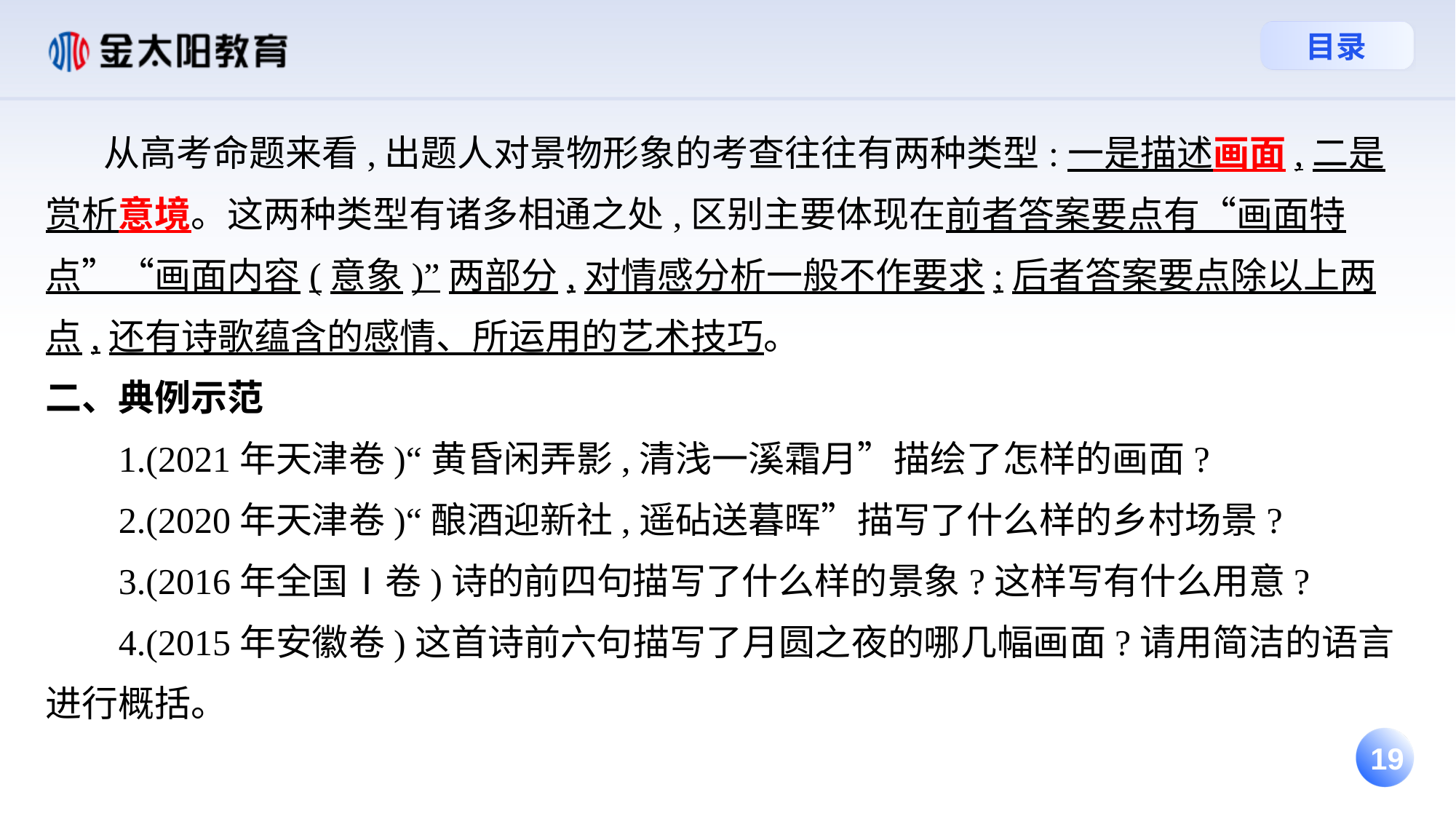

从高考命题来看,出题人对景物形象的考查往往有两种类型:一是描述画面,二是赏析意境。这两种类型有诸多相通之处,区别主要体现在前者答案要点有“画面特点”“画面内容(意象)”两部分,对情感分析一般不作要求;后者答案要点除以上两点,还有诗歌蕴含的感情、所运用的艺术技巧。
二、典例示范
        1.(2021年天津卷)“黄昏闲弄影,清浅一溪霜月”描绘了怎样的画面?
        2.(2020年天津卷)“酿酒迎新社,遥砧送暮晖”描写了什么样的乡村场景?
        3.(2016年全国Ⅰ卷)诗的前四句描写了什么样的景象?这样写有什么用意?
        4.(2015年安徽卷)这首诗前六句描写了月圆之夜的哪几幅画面?请用简洁的语言进行概括。